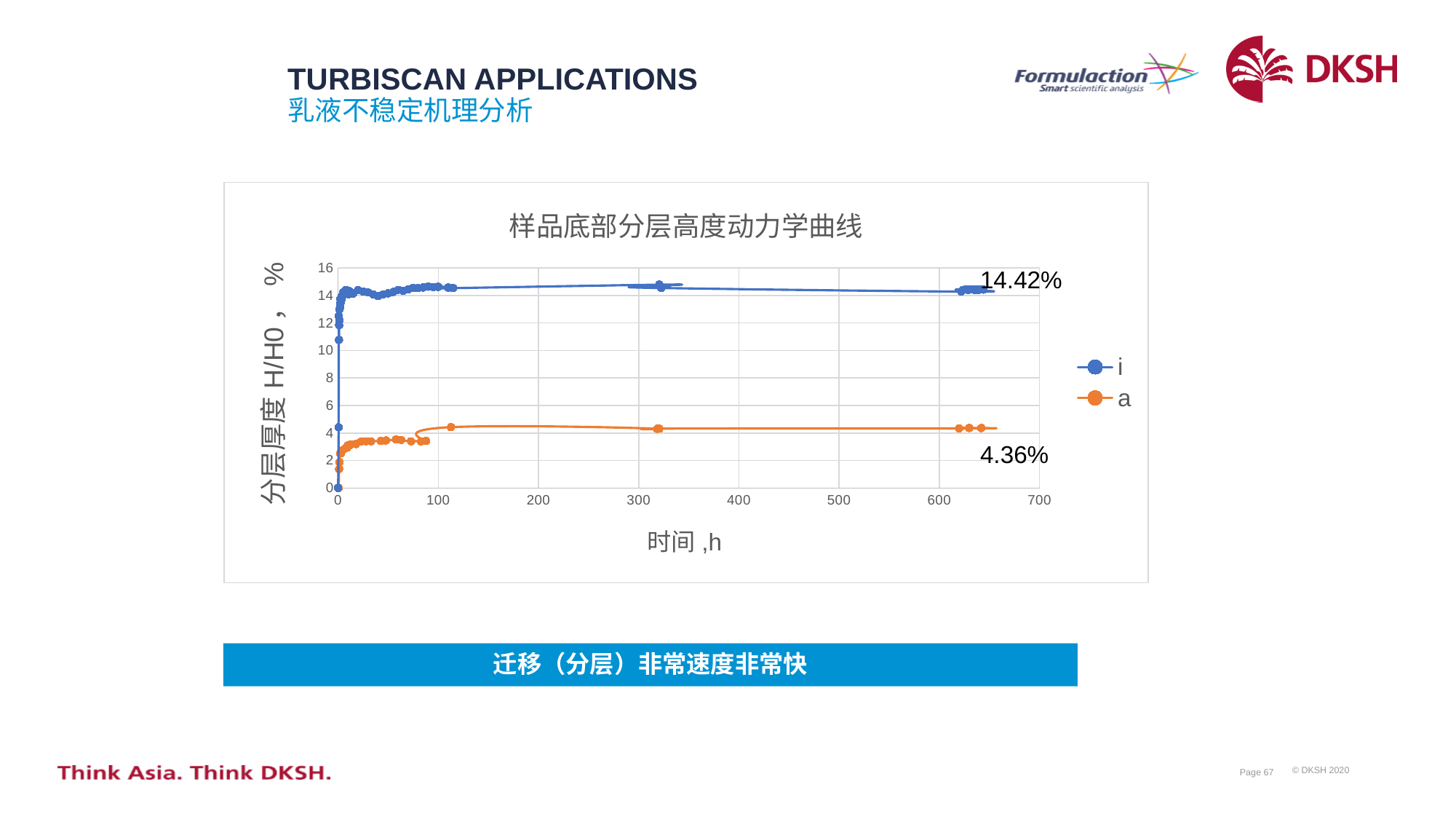

数据处理案例1-分析破乳机理
TURBISCAN APPLICATIONS
乳液不稳定机理分析

### Chart: 样品底部分层高度动力学曲线

| Category | i | a |
|---|---|---|
14.42%

4.36%

迁移（分层）非常速度非常快